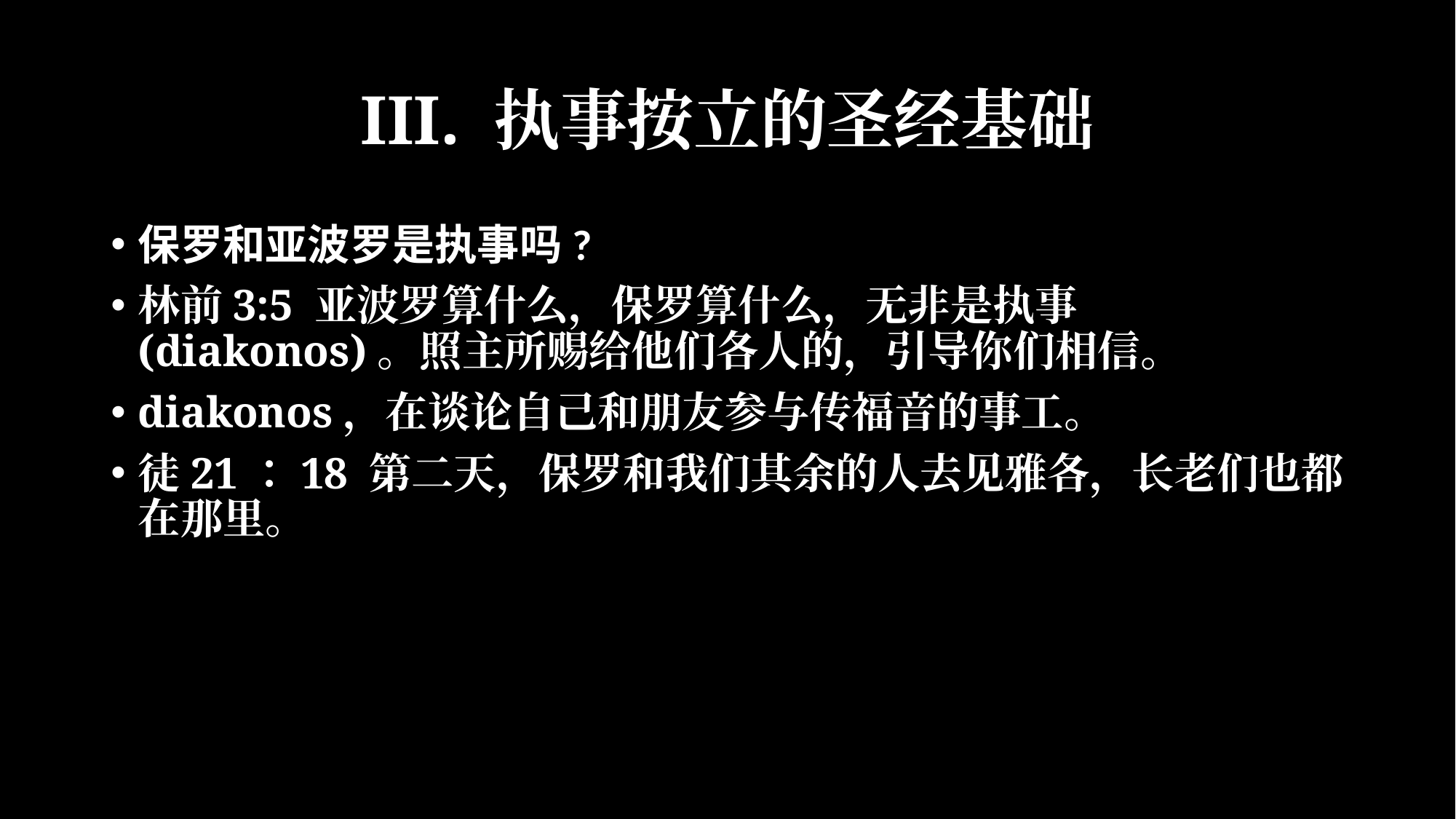

# III. 执事按立的圣经基础
保罗和亚波罗是执事吗?
林前3:5 亚波罗算什么，保罗算什么，无非是执事(diakonos)。照主所赐给他们各人的，引导你们相信。
diakonos，在谈论自己和朋友参与传福音的事工。
徒21：18 第二天，保罗和我们其余的人去见雅各，长老们也都在那里。